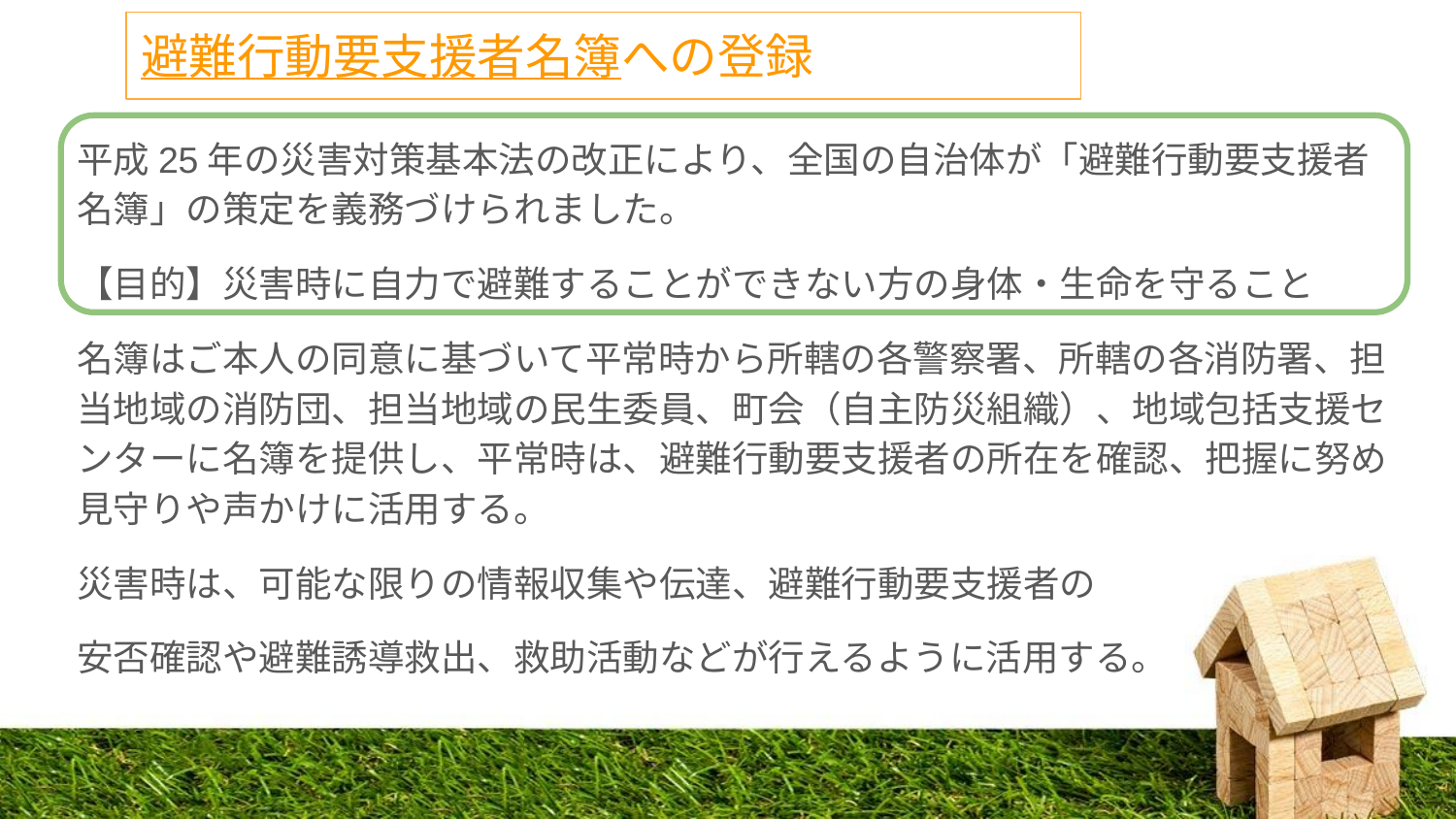

# 避難行動要支援者名簿への登録

平成25年の災害対策基本法の改正により、全国の自治体が「避難行動要支援者名簿」の策定を義務づけられました。
【目的】災害時に自力で避難することができない方の身体・生命を守ること
名簿はご本人の同意に基づいて平常時から所轄の各警察署、所轄の各消防署、担当地域の消防団、担当地域の民生委員、町会（自主防災組織）、地域包括支援センターに名簿を提供し、平常時は、避難行動要支援者の所在を確認、把握に努め見守りや声かけに活用する。
災害時は、可能な限りの情報収集や伝達、避難行動要支援者の
安否確認や避難誘導救出、救助活動などが行えるように活用する。